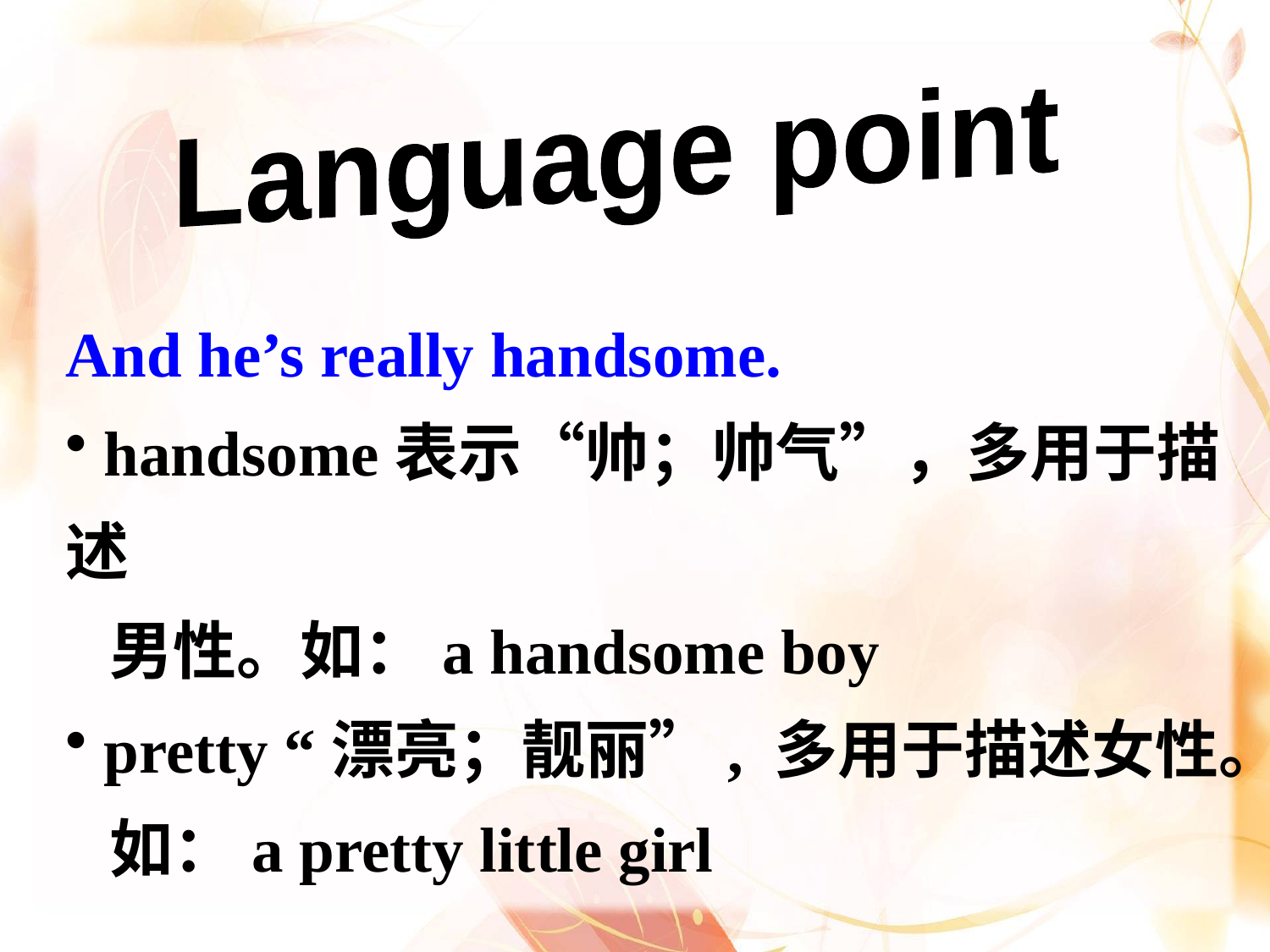

Language point
And he’s really handsome.
 handsome表示“帅；帅气”，多用于描述
  男性。如：a handsome boy
 pretty “漂亮；靓丽”, 多用于描述女性。
  如：a pretty little girl